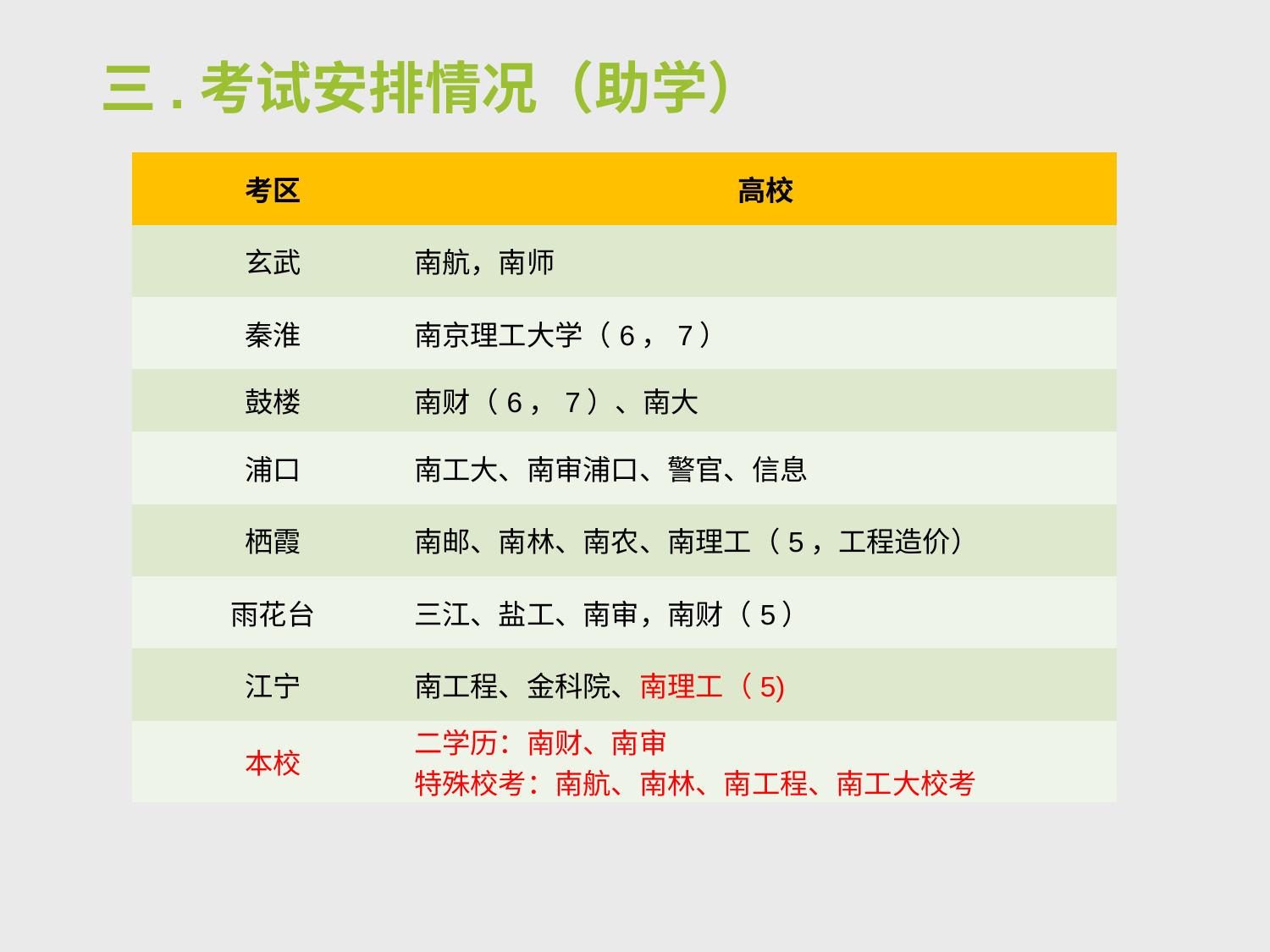

# 三.考试安排情况（助学）
| 考区 | 高校 |
| --- | --- |
| 玄武 | 南航，南师 |
| 秦淮 | 南京理工大学（6，7） |
| 鼓楼 | 南财（6，7）、南大 |
| 浦口 | 南工大、南审浦口、警官、信息 |
| 栖霞 | 南邮、南林、南农、南理工（5，工程造价） |
| 雨花台 | 三江、盐工、南审，南财（5） |
| 江宁 | 南工程、金科院、南理工（5) |
| 本校 | 二学历：南财、南审 特殊校考：南航、南林、南工程、南工大校考 |